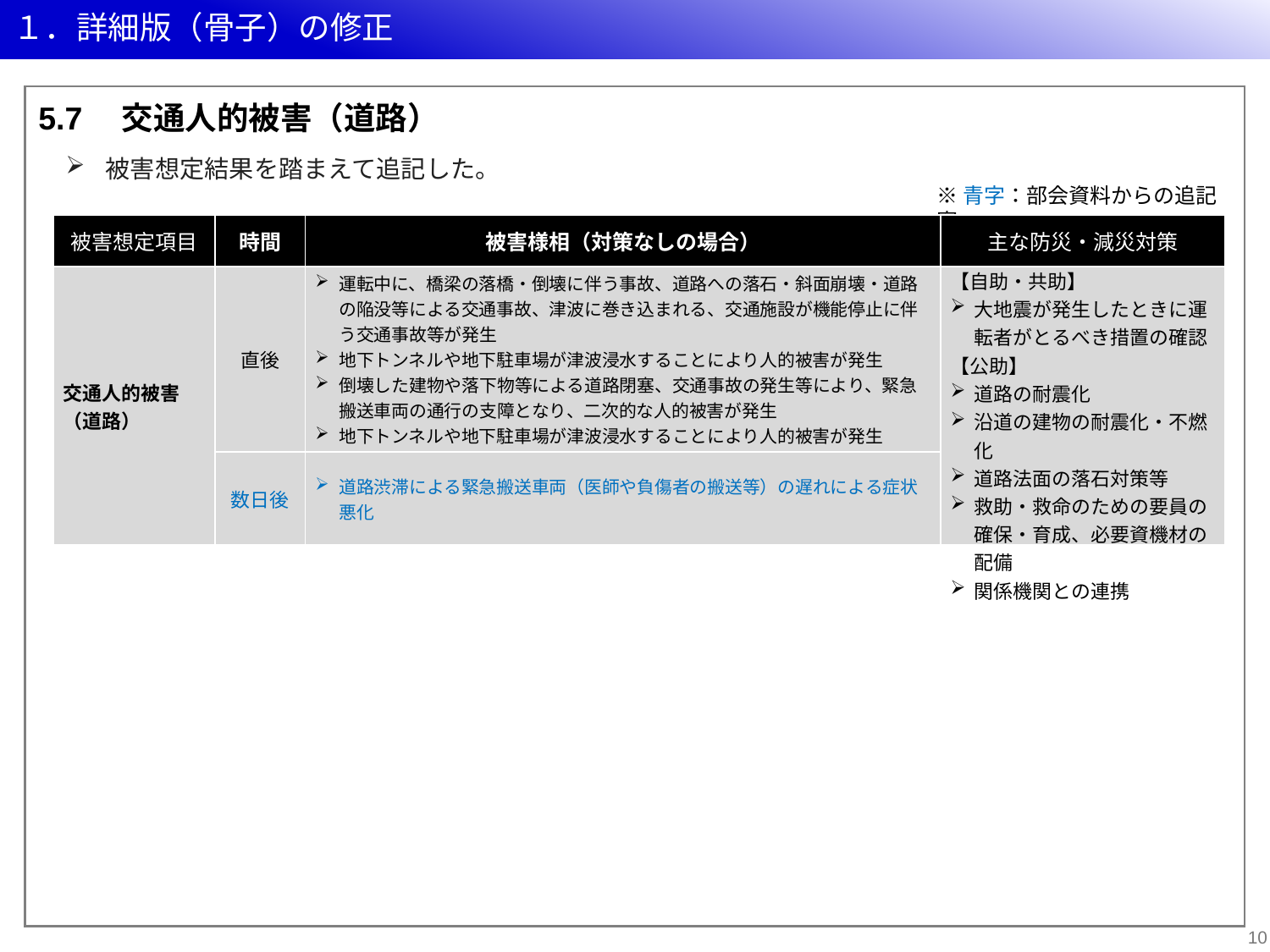

# １．詳細版（骨子）の修正
5.7　交通人的被害（道路）
被害想定結果を踏まえて追記した。
※青字：部会資料からの追記案
| 被害想定項目 | 時間 | 被害様相（対策なしの場合） | 主な防災・減災対策 |
| --- | --- | --- | --- |
| 交通人的被害 （道路） | 直後 | 運転中に、橋梁の落橋・倒壊に伴う事故、道路への落石・斜面崩壊・道路の陥没等による交通事故、津波に巻き込まれる、交通施設が機能停止に伴う交通事故等が発生 地下トンネルや地下駐車場が津波浸水することにより人的被害が発生 倒壊した建物や落下物等による道路閉塞、交通事故の発生等により、緊急搬送車両の通行の支障となり、二次的な人的被害が発生 地下トンネルや地下駐車場が津波浸水することにより人的被害が発生 | 【自助・共助】 大地震が発生したときに運転者がとるべき措置の確認 【公助】 道路の耐震化 沿道の建物の耐震化・不燃化 道路法面の落石対策等 救助・救命のための要員の確保・育成、必要資機材の配備 関係機関との連携 |
|  | 数日後 | 道路渋滞による緊急搬送車両（医師や負傷者の搬送等）の遅れによる症状悪化 |  |
10